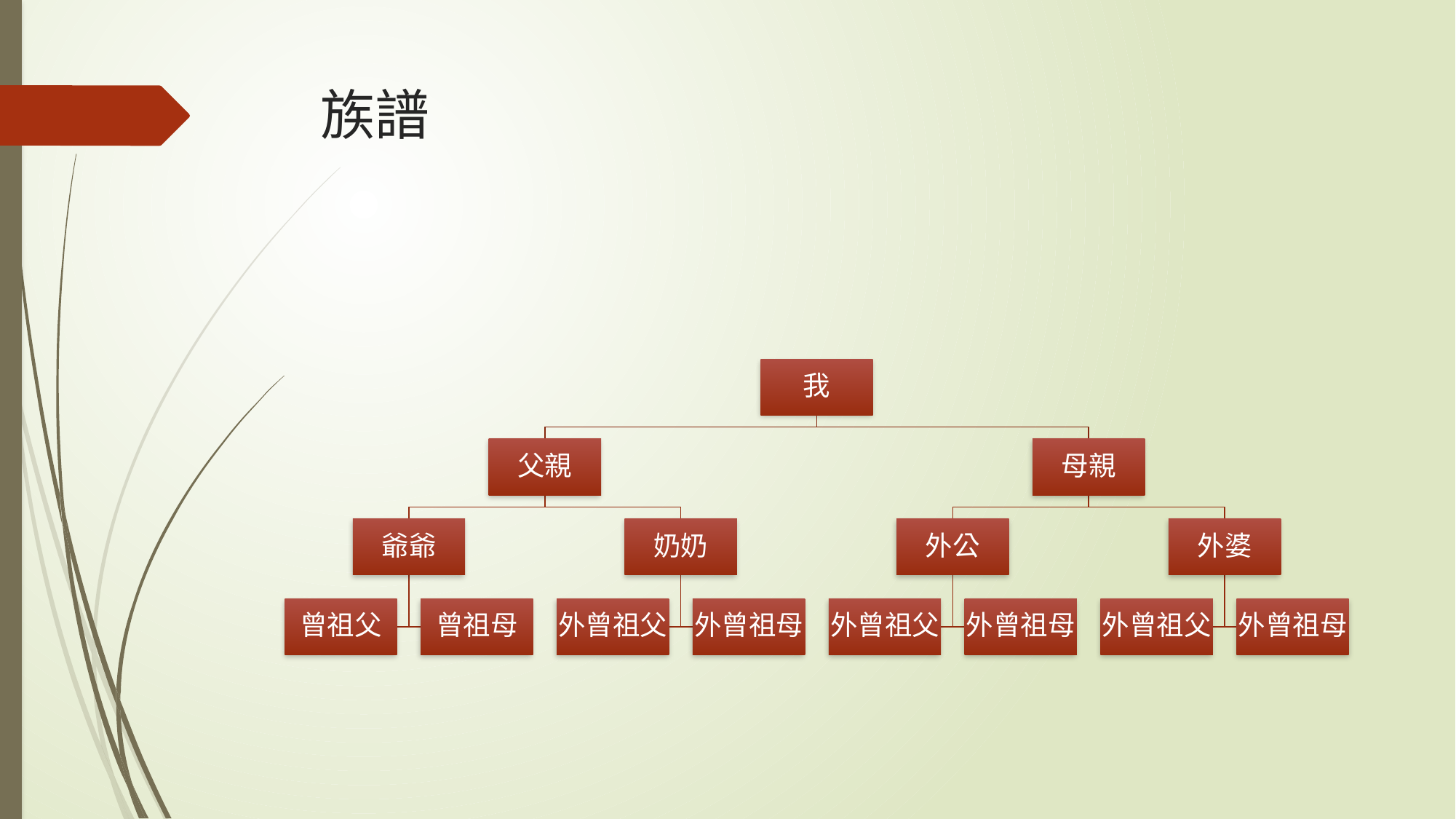

# 族譜
我
父親
爺爺
曾祖父
曾祖母
奶奶
外曾祖父
外曾祖母
母親
外公
外曾祖父
外曾祖母
外婆
外曾祖父
外曾祖母